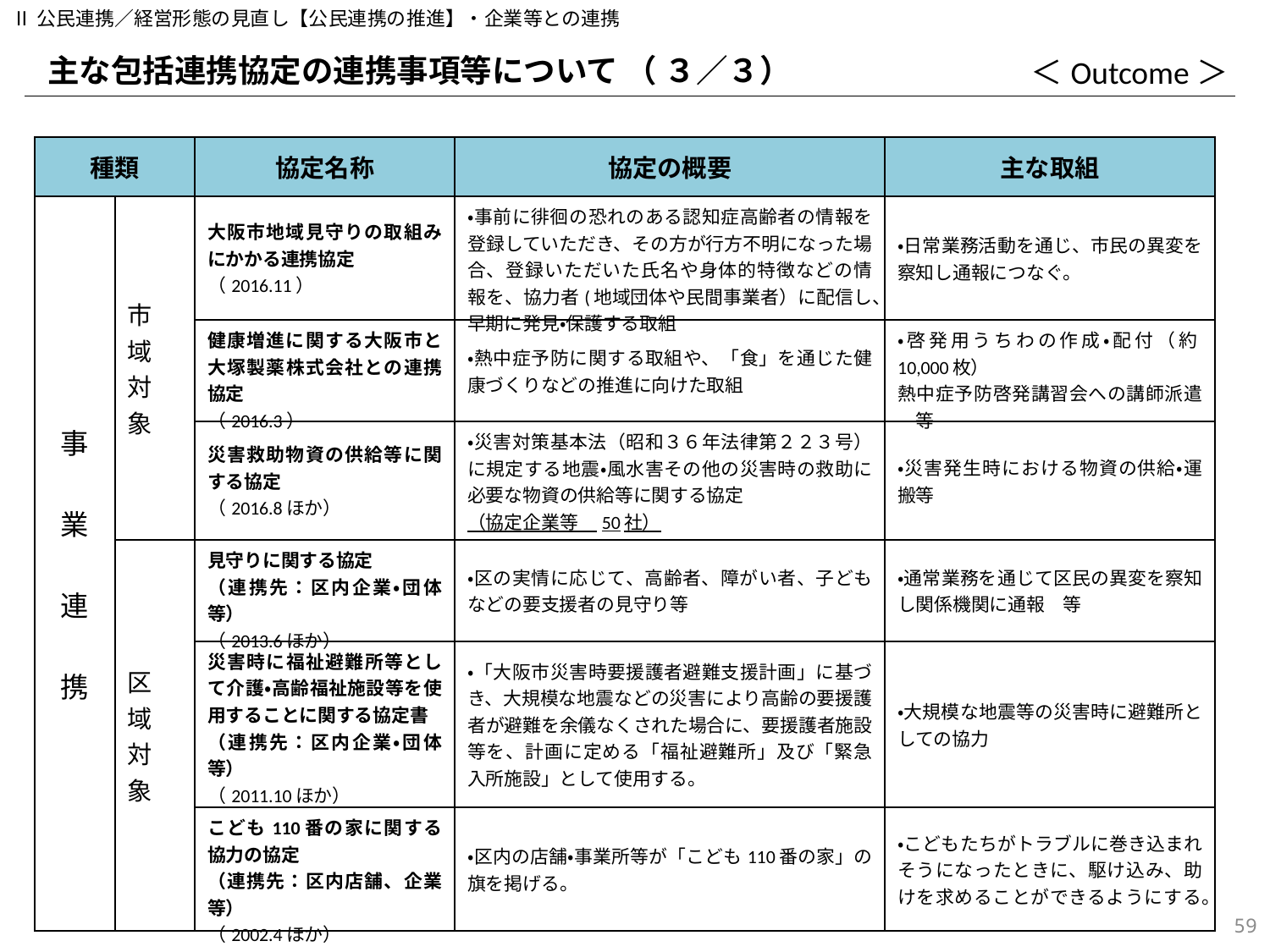

Ⅱ公民連携／経営形態の見直し【公民連携の推進】・企業等との連携

主な包括連携協定の連携事項等について （ ３／３）
＜Outcome＞
| 種類 |  | 協定名称 | 協定の概要 | 主な取組 |
| --- | --- | --- | --- | --- |
| 事　業　連　携 | 市 域 対 象 | 大阪市地域見守りの取組みにかかる連携協定 （2016.11） | ・事前に徘徊の恐れのある認知症高齢者の情報を登録していただき、その方が行方不明になった場合、登録いただいた氏名や身体的特徴などの情報を、協力者(地域団体や民間事業者）に配信し、早期に発見・保護する取組 | ・日常業務活動を通じ、市民の異変を察知し通報につなぐ。 |
|  |  | 健康増進に関する大阪市と大塚製薬株式会社との連携協定 （2016.3） | ・熱中症予防に関する取組や、「食」を通じた健康づくりなどの推進に向けた取組 | ・啓発用うちわの作成・配付（約10,000枚） 熱中症予防啓発講習会への講師派遣　等 |
|  |  | 災害救助物資の供給等に関する協定 （2016.8ほか） | ・災害対策基本法（昭和３６年法律第２２３号）に規定する地震・風水害その他の災害時の救助に必要な物資の供給等に関する協定 （協定企業等　50社） | ・災害発生時における物資の供給・運搬等 |
|  | 区 域 対 象 | 見守りに関する協定 （連携先：区内企業・団体等） （2013.6ほか） | ・区の実情に応じて、高齢者、障がい者、子どもなどの要支援者の見守り等 | ・通常業務を通じて区民の異変を察知し関係機関に通報　等 |
|  |  | 災害時に福祉避難所等として介護・高齢福祉施設等を使用することに関する協定書 （連携先：区内企業・団体等） （2011.10ほか） | ・「大阪市災害時要援護者避難支援計画」に基づき、大規模な地震などの災害により高齢の要援護者が避難を余儀なくされた場合に、要援護者施設等を、計画に定める「福祉避難所」及び「緊急入所施設」として使用する。 | ・大規模な地震等の災害時に避難所としての協力 |
|  |  | こども110番の家に関する協力の協定 （連携先：区内店舗、企業等） （2002.4ほか） | ・区内の店舗・事業所等が「こども110番の家」の旗を掲げる。 | ・こどもたちがトラブルに巻き込まれそうになったときに、駆け込み、助けを求めることができるようにする。 |
59